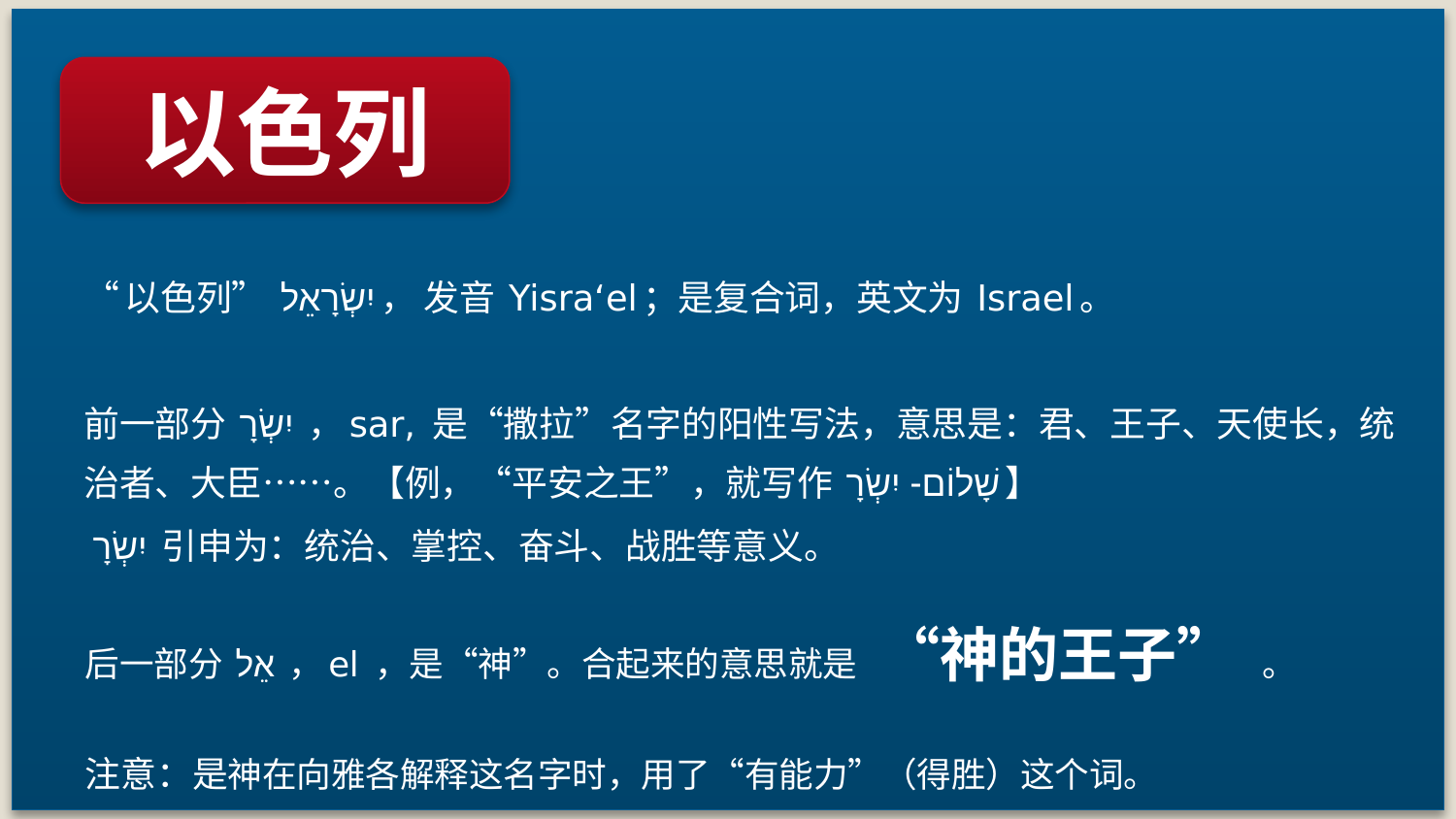

“以色列” יִשְׂרָאֵל， 发音 Yisra‘el；是复合词，英文为 Israel。

前一部分 יִשְׂרָ ，sar, 是“撒拉”名字的阳性写法，意思是：君、王子、天使长，统治者、大臣……。【例，“平安之王”，就写作 שָׁלוֹם- יִשְׂרָ】
 יִשְׂרָ 引申为：统治、掌控、奋斗、战胜等意义。

后一部分 אֵל ，el ，是“神”。合起来的意思就是   “神的王子”  。

注意：是神在向雅各解释这名字时，用了“有能力”（得胜）这个词。

以色列